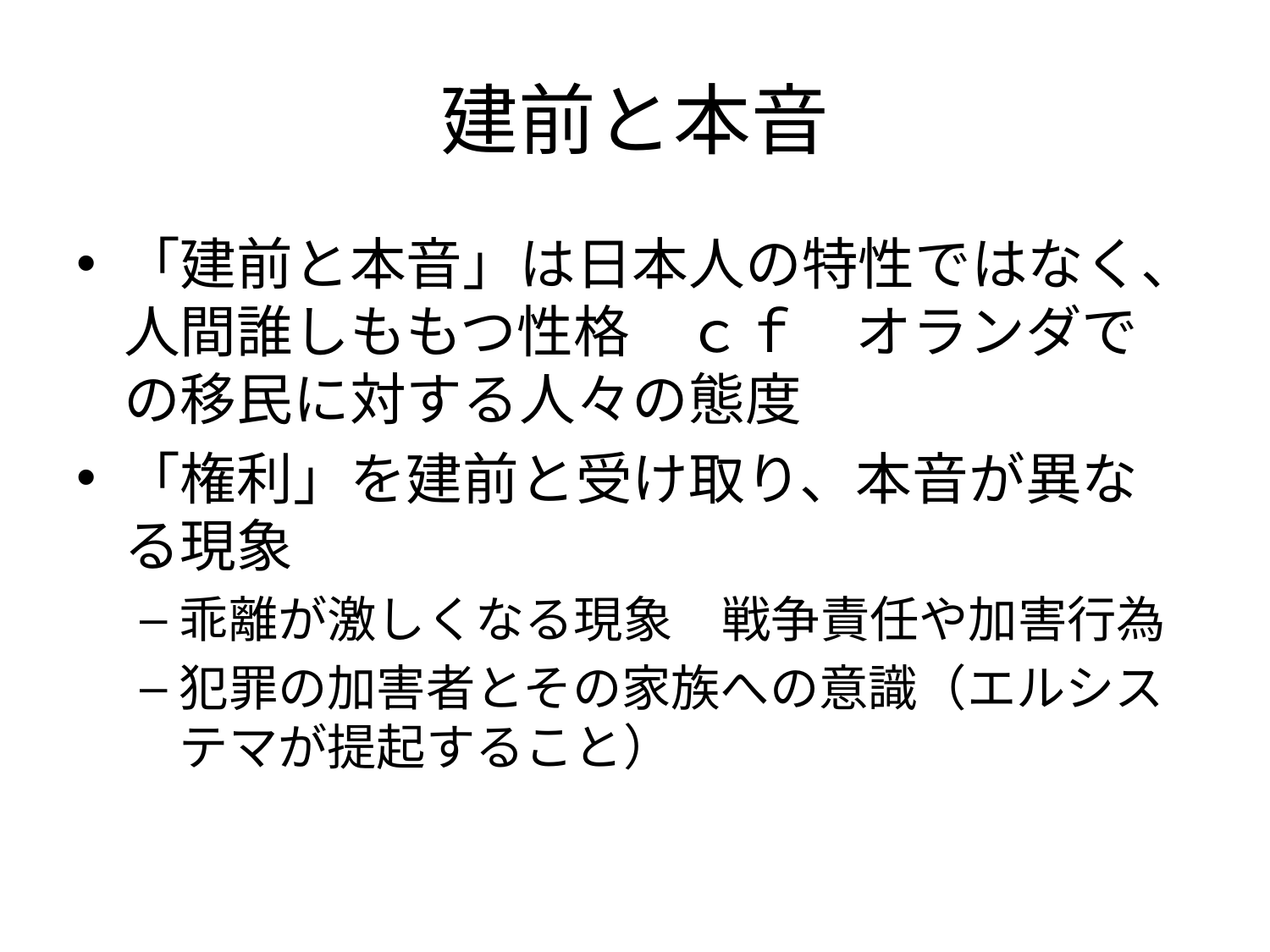

# 建前と本音
「建前と本音」は日本人の特性ではなく、人間誰しももつ性格　ｃｆ　オランダでの移民に対する人々の態度
「権利」を建前と受け取り、本音が異なる現象
乖離が激しくなる現象　戦争責任や加害行為
犯罪の加害者とその家族への意識（エルシステマが提起すること）